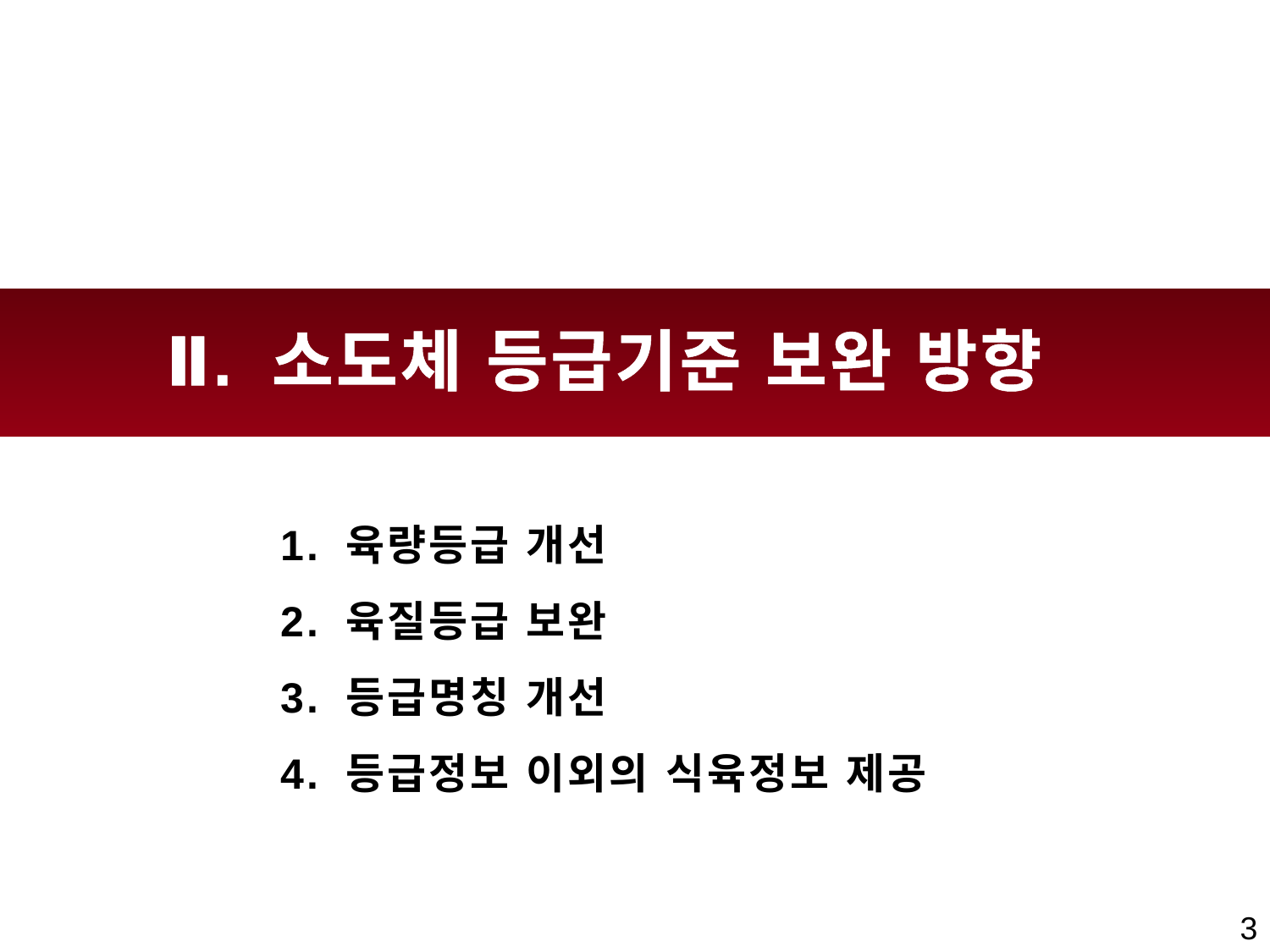

Ⅱ. 소도체 등급기준 보완 방향
1. 육량등급 개선
2. 육질등급 보완
3. 등급명칭 개선
4. 등급정보 이외의 식육정보 제공
3